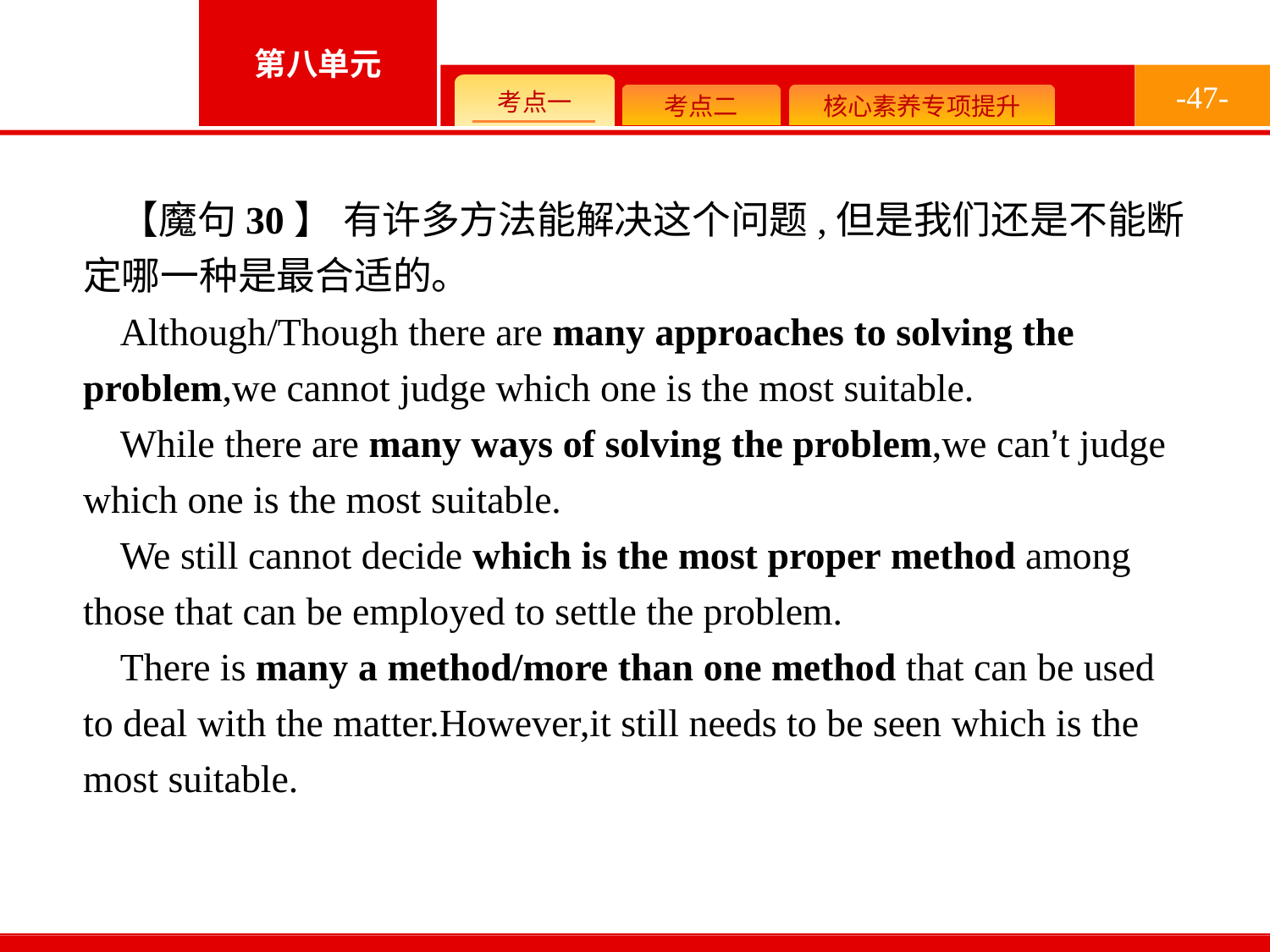

-47-
【魔句30】 有许多方法能解决这个问题,但是我们还是不能断定哪一种是最合适的。
Although/Though there are many approaches to solving the problem,we cannot judge which one is the most suitable.
While there are many ways of solving the problem,we can’t judge which one is the most suitable.
We still cannot decide which is the most proper method among those that can be employed to settle the problem.
There is many a method/more than one method that can be used to deal with the matter.However,it still needs to be seen which is the most suitable.